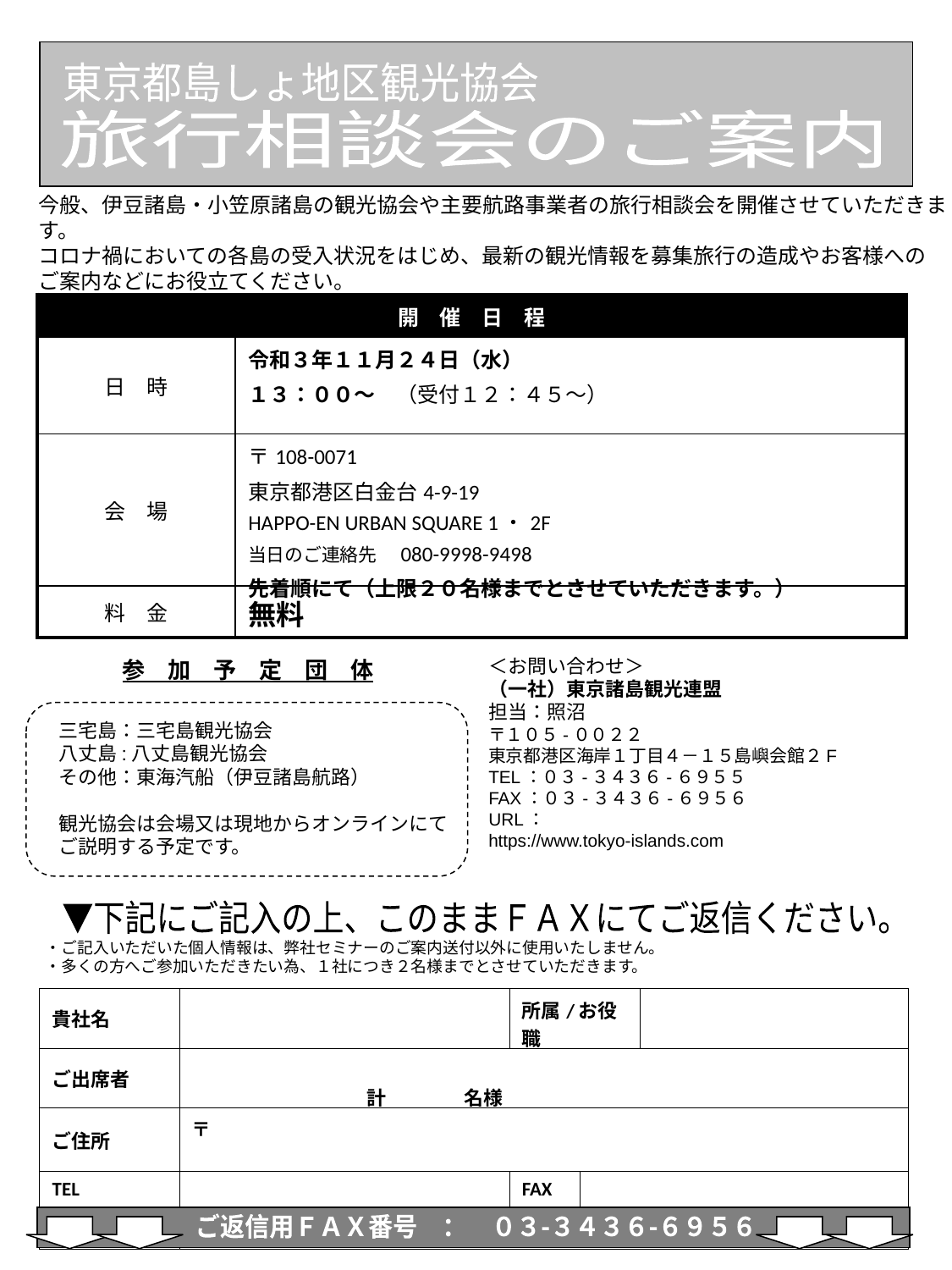

東京都島しょ地区観光協会
旅行相談会のご案内
今般、伊豆諸島・小笠原諸島の観光協会や主要航路事業者の旅行相談会を開催させていただきます。
コロナ禍においての各島の受入状況をはじめ、最新の観光情報を募集旅行の造成やお客様への
ご案内などにお役立てください。

| 開　催　日　程 |  |
| --- | --- |
| 日　時 | 令和３年１１月２４日（水） １３：００～　（受付１２：４５～） |
| 会　場 | 〒108-0071　 東京都港区白金台4-9-19 HAPPO-EN URBAN SQUARE 1・2F 当日のご連絡先　080-9998-9498 先着順にて（上限２０名様までとさせていただきます。） |
| 料　金 | 無料 |
参　加　予　定　団　体
＜お問い合わせ＞
（一社）東京諸島観光連盟
担当：照沼
〒１０５-００２２
東京都港区海岸１丁目４－１５島嶼会館２F
TEL：０３-３４３６-６９５５
FAX：０３-３４３６-６９５６
URL：
https://www.tokyo-islands.com

三宅島：三宅島観光協会
八丈島:八丈島観光協会
その他：東海汽船（伊豆諸島航路）

観光協会は会場又は現地からオンラインにて
ご説明する予定です。

▼下記にご記入の上、このままＦＡＸにてご返信ください。
・ご記入いただいた個人情報は、弊社セミナーのご案内送付以外に使用いたしません。
・多くの方へご参加いただきたい為、１社につき２名様までとさせていただきます。
| 貴社名 |  | 所属/お役職 |  |  |
| --- | --- | --- | --- | --- |
| ご出席者 | 計　　　　名様 |  |  |  |
| ご住所 | 〒 |  |  |  |
| TEL |  | FAX |  |  |
| E-mail |  |  |  |  |

ご返信用ＦＡＸ番号　：　０３-３４３６-６９５６